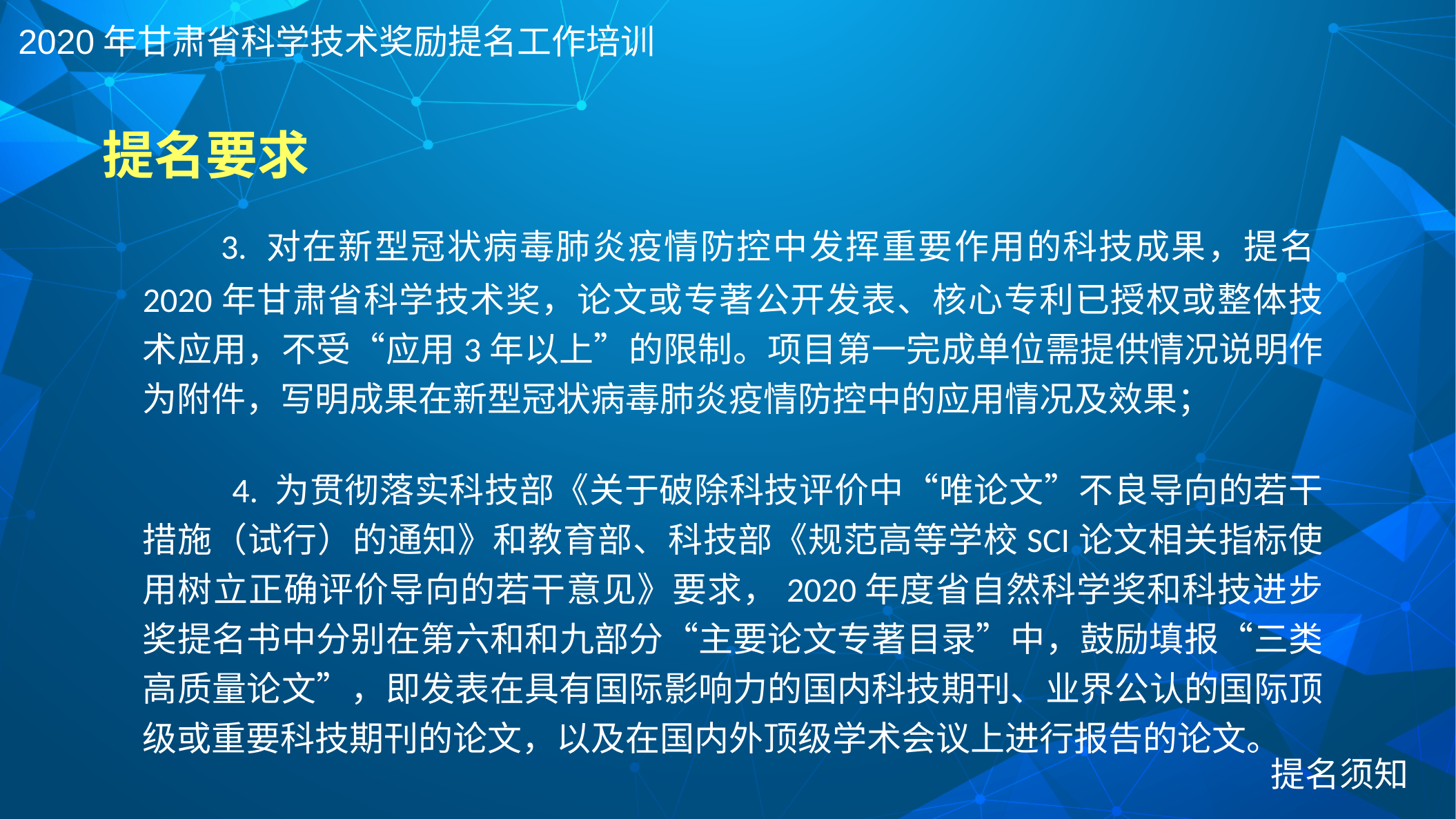

2020年甘肃省科学技术奖励提名工作培训
# 提名要求
        3. 对在新型冠状病毒肺炎疫情防控中发挥重要作用的科技成果，提名2020年甘肃省科学技术奖，论文或专著公开发表、核心专利已授权或整体技术应用，不受“应用3年以上”的限制。项目第一完成单位需提供情况说明作为附件，写明成果在新型冠状病毒肺炎疫情防控中的应用情况及效果；

              4. 为贯彻落实科技部《关于破除科技评价中“唯论文”不良导向的若干措施（试行）的通知》和教育部、科技部《规范高等学校SCI论文相关指标使用树立正确评价导向的若干意见》要求，2020年度省自然科学奖和科技进步奖提名书中分别在第六和和九部分“主要论文专著目录”中，鼓励填报“三类高质量论文”，即发表在具有国际影响力的国内科技期刊、业界公认的国际顶级或重要科技期刊的论文，以及在国内外顶级学术会议上进行报告的论文。
提名须知